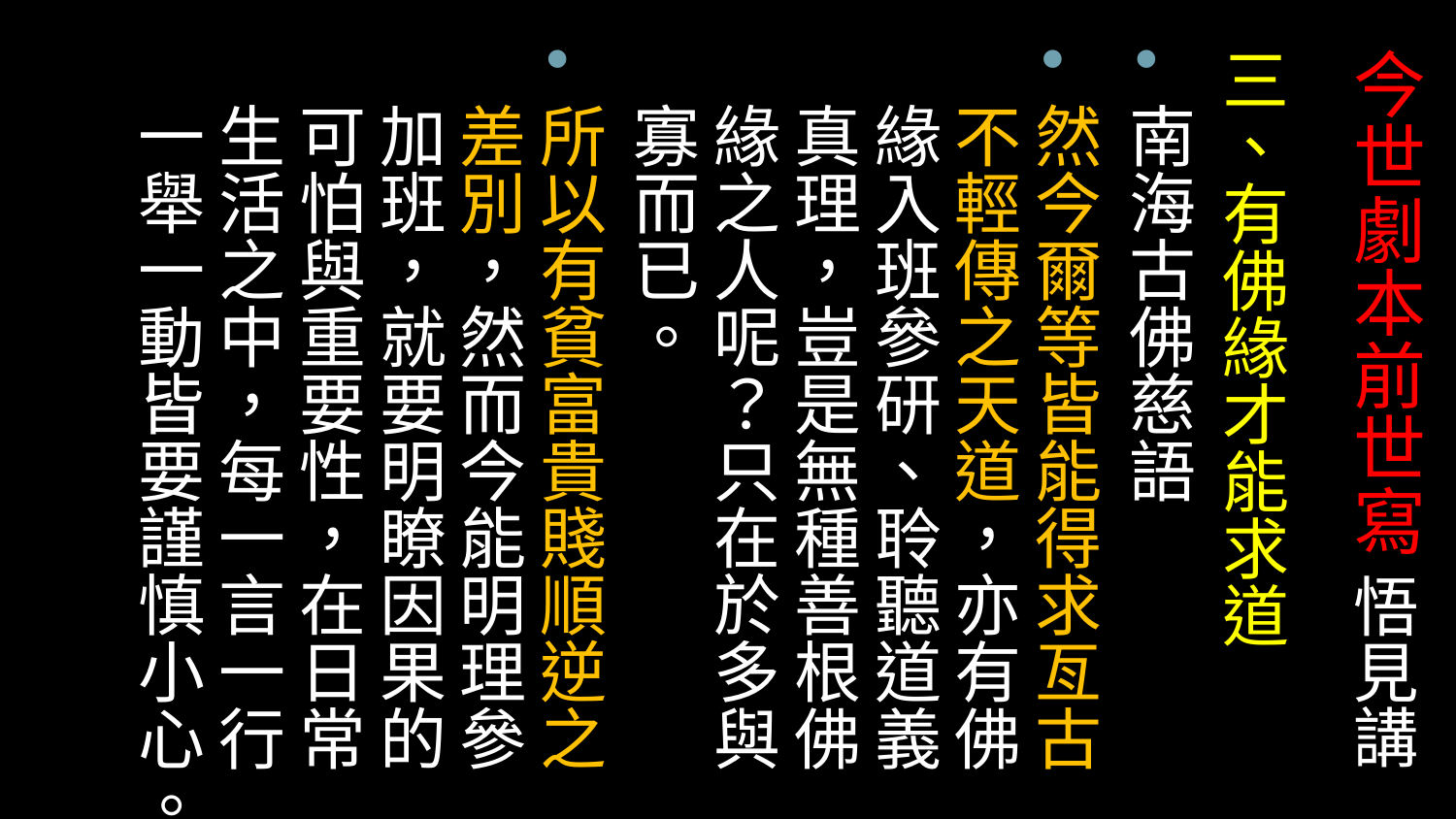

# 今世劇本前世寫 悟見講
三、有佛緣才能求道
南海古佛慈語
然今爾等皆能得求亙古不輕傳之天道，亦有佛緣入班參研、聆聽道義真理，豈是無種善根佛緣之人呢？只在於多與寡而已。
所以有貧富貴賤順逆之差別，然而今能明理參加班，就要明瞭因果的可怕與重要性，在日常生活之中，每一言一行一舉一動皆要謹慎小心。